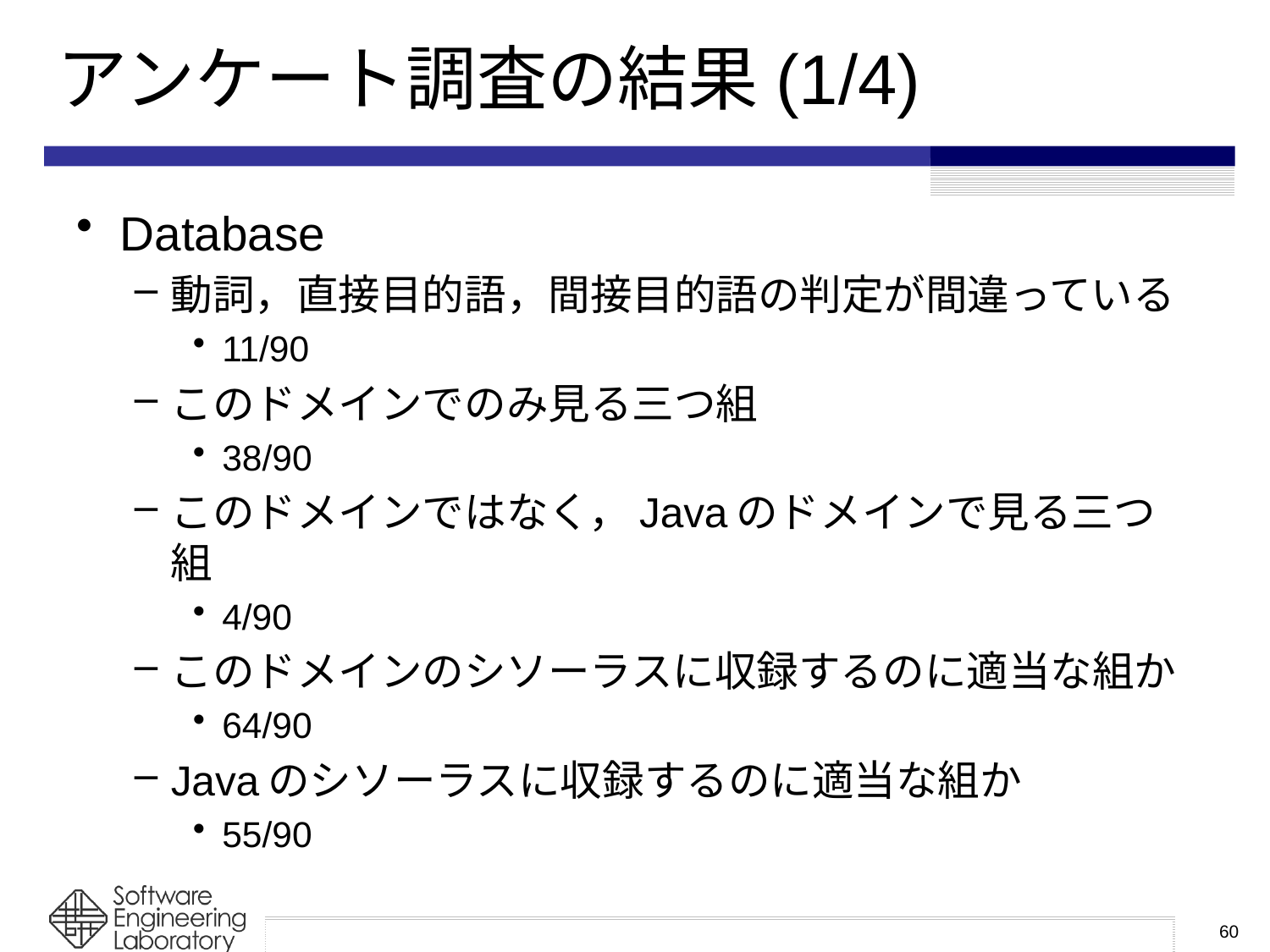

# アンケート調査の結果(1/4)
Database
動詞，直接目的語，間接目的語の判定が間違っている
11/90
このドメインでのみ見る三つ組
38/90
このドメインではなく，Javaのドメインで見る三つ組
4/90
このドメインのシソーラスに収録するのに適当な組か
64/90
Javaのシソーラスに収録するのに適当な組か
55/90

60